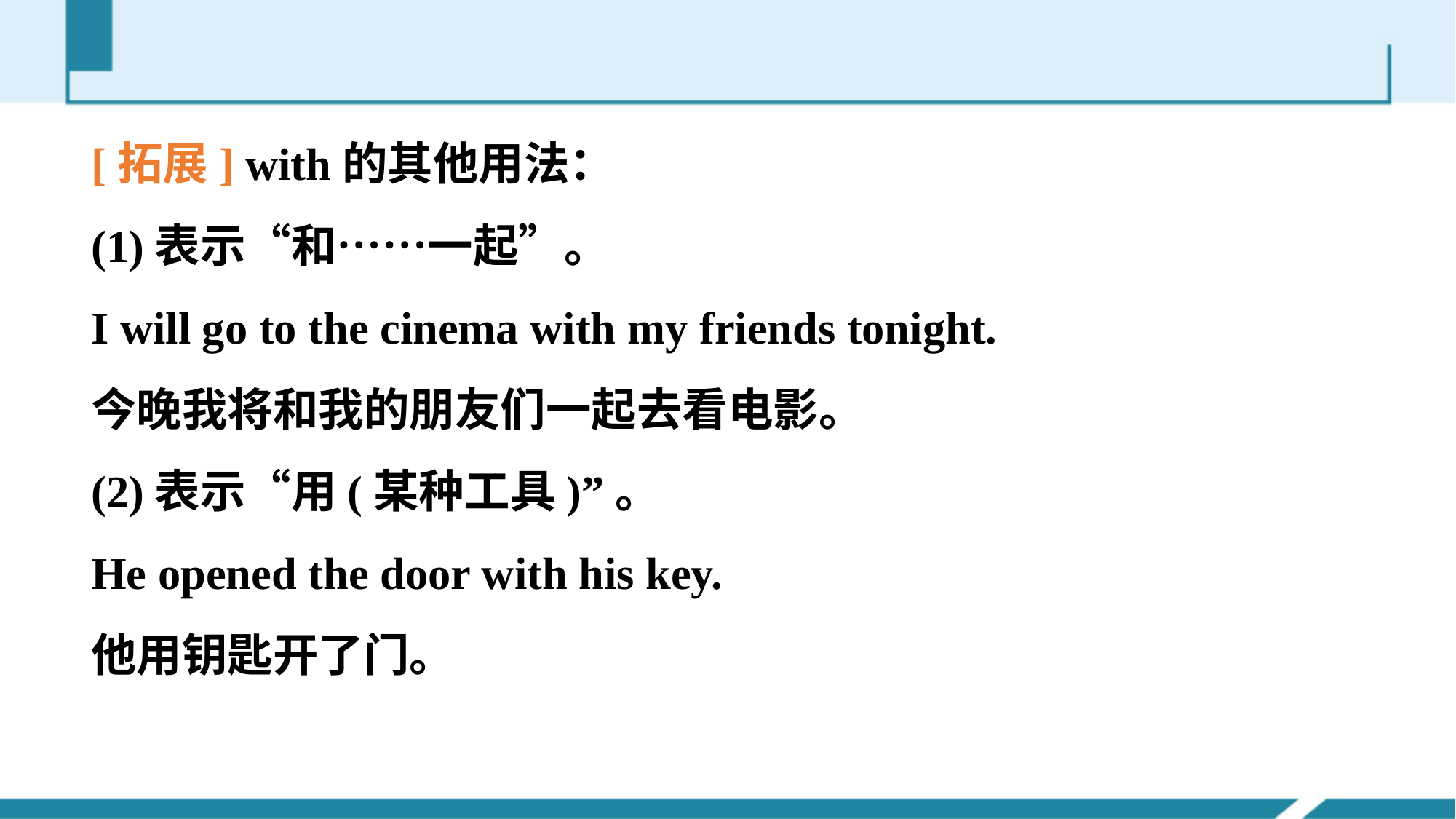

[拓展] with的其他用法：
(1)表示“和……一起”。
I will go to the cinema with my friends tonight.
今晚我将和我的朋友们一起去看电影。
(2)表示“用(某种工具)”。
He opened the door with his key.
他用钥匙开了门。